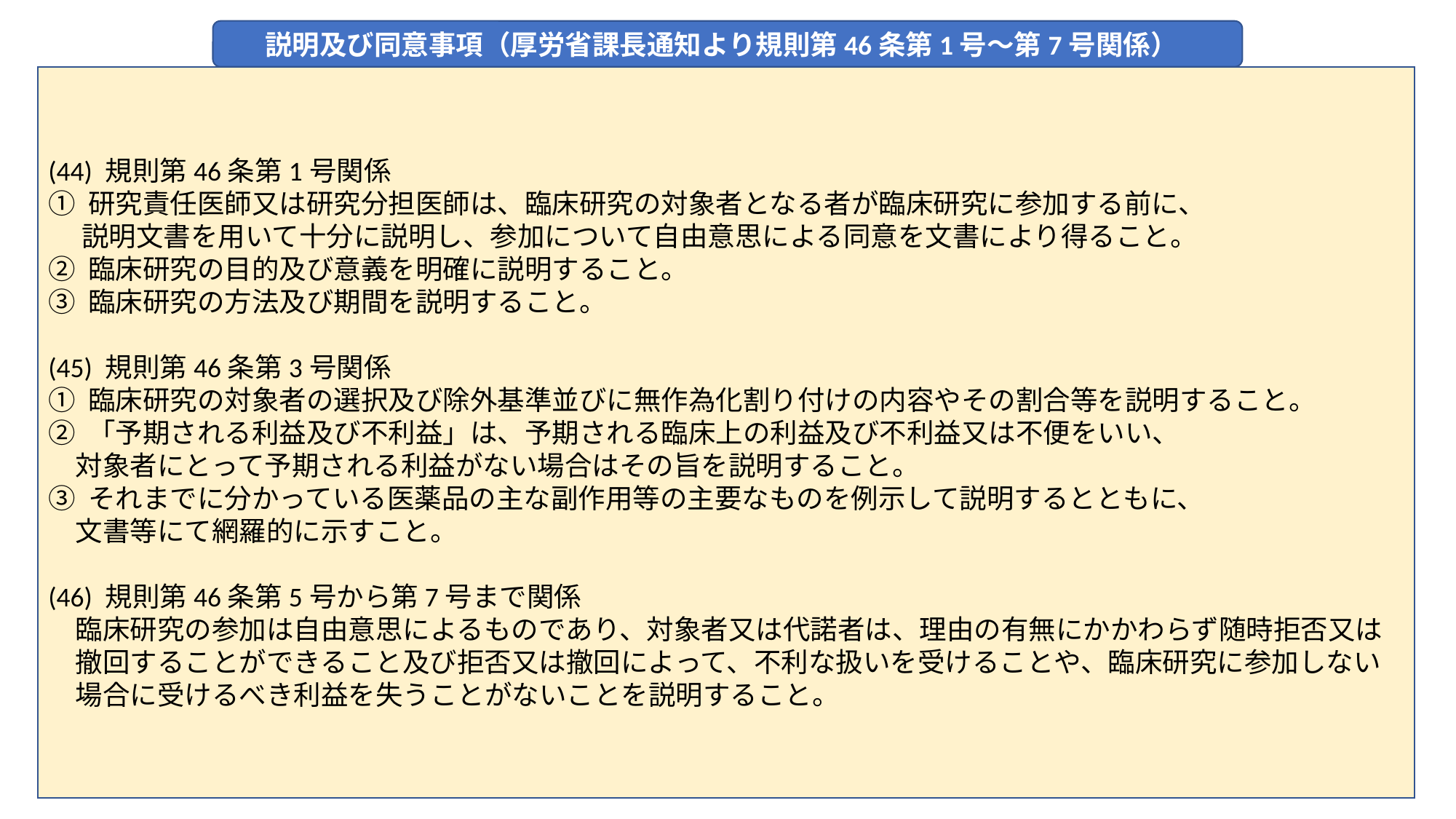

説明及び同意事項（厚労省課長通知より規則第46条第1号～第7号関係）
(44) 規則第46条第1号関係
① 研究責任医師又は研究分担医師は、臨床研究の対象者となる者が臨床研究に参加する前に、
　 説明文書を用いて十分に説明し、参加について自由意思による同意を文書により得ること。
② 臨床研究の目的及び意義を明確に説明すること。
③ 臨床研究の方法及び期間を説明すること。

(45) 規則第46条第3号関係
① 臨床研究の対象者の選択及び除外基準並びに無作為化割り付けの内容やその割合等を説明すること。
② 「予期される利益及び不利益」は、予期される臨床上の利益及び不利益又は不便をいい、
　対象者にとって予期される利益がない場合はその旨を説明すること。
③ それまでに分かっている医薬品の主な副作用等の主要なものを例示して説明するとともに、
　文書等にて網羅的に示すこと。

(46) 規則第46条第5号から第7号まで関係
　臨床研究の参加は自由意思によるものであり、対象者又は代諾者は、理由の有無にかかわらず随時拒否又は
　撤回することができること及び拒否又は撤回によって、不利な扱いを受けることや、臨床研究に参加しない
　場合に受けるべき利益を失うことがないことを説明すること。